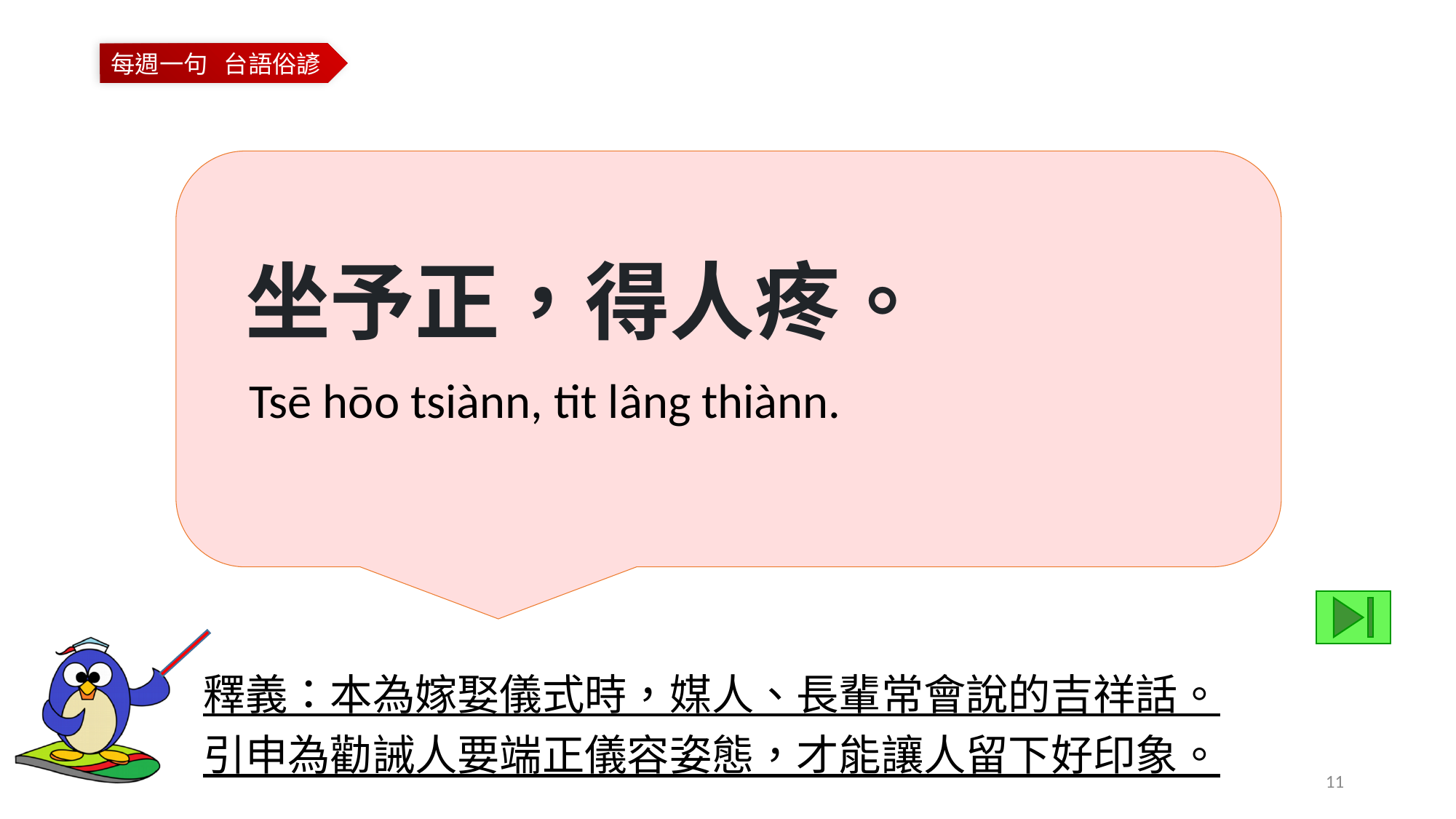

坐予正，得人疼。
Tsē hōo tsiànn, tit lâng thiànn.

釋義：本為嫁娶儀式時，媒人、長輩常會說的吉祥話。
引申為勸誡人要端正儀容姿態，才能讓人留下好印象。
11